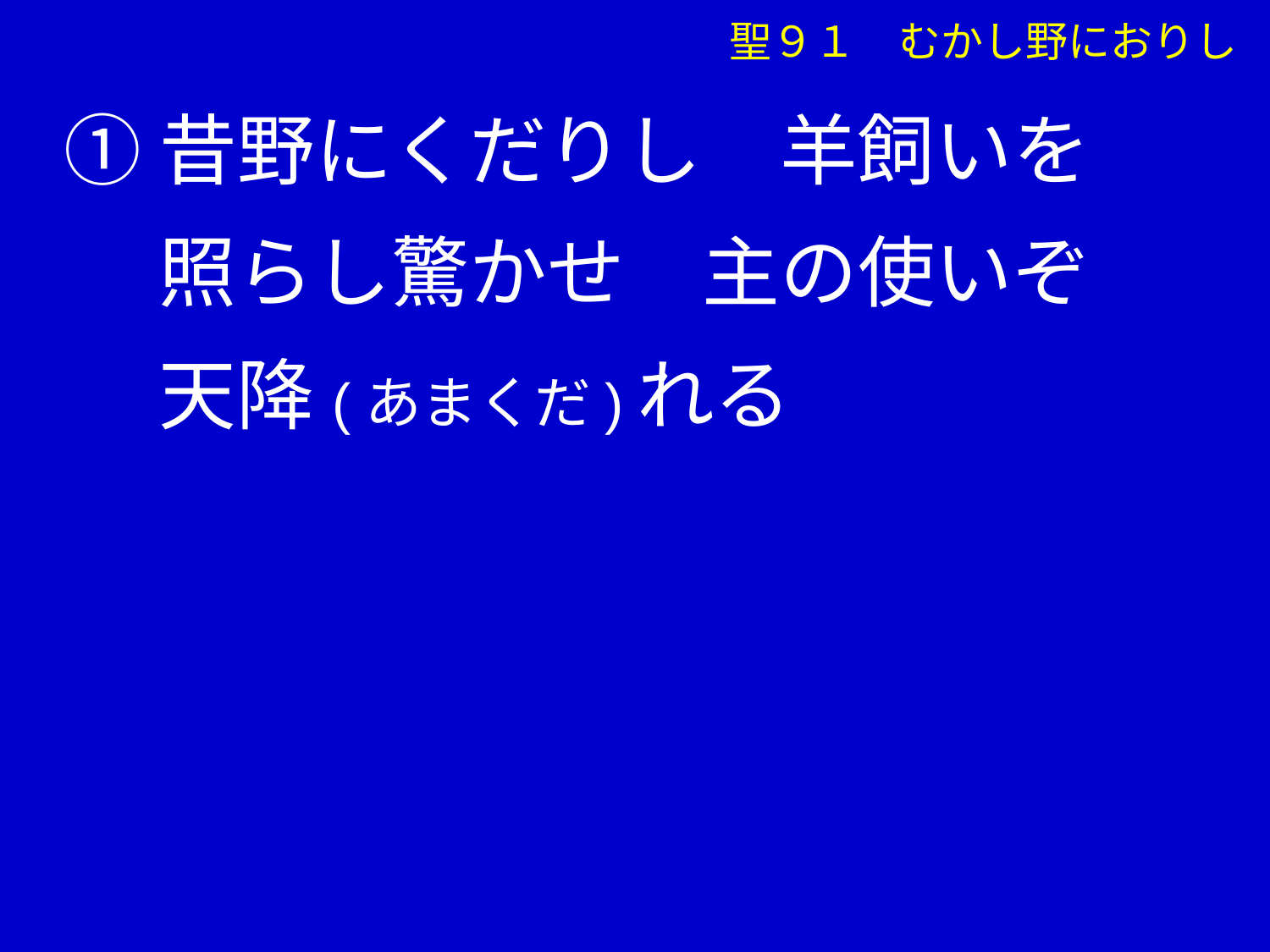

①昔野にくだりし　羊飼いを
　 照らし驚かせ　主の使いぞ
　 天降(あまくだ)れる
聖９１　むかし野におりし